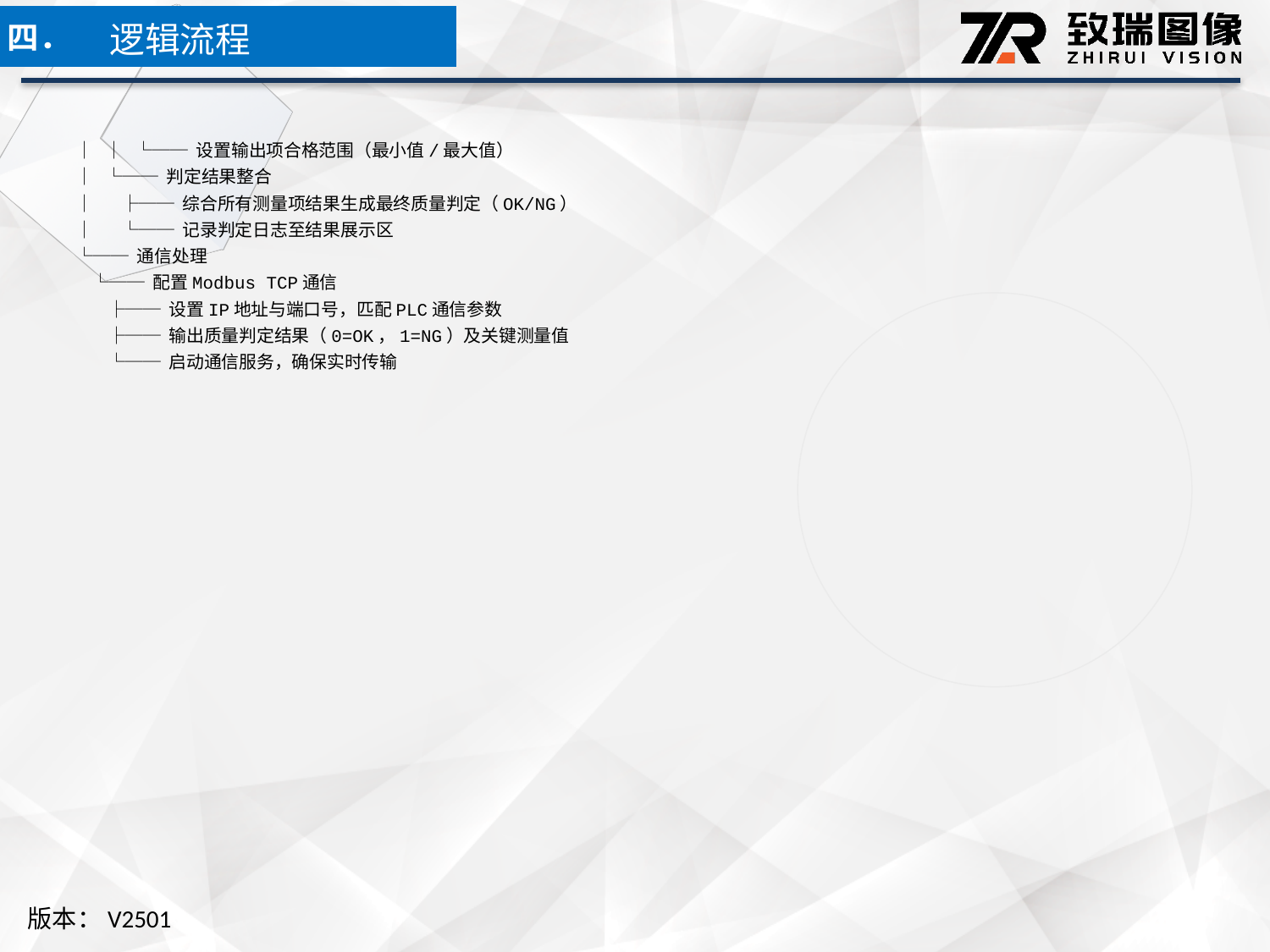

逻辑流程
四．

│   │   └── 设置输出项合格范围（最小值/最大值）
│   └── 判定结果整合
│       ├── 综合所有测量项结果生成最终质量判定（OK/NG）
│       └── 记录判定日志至结果展示区
└── 通信处理
    └── 配置Modbus TCP通信
        ├── 设置IP地址与端口号，匹配PLC通信参数
        ├── 输出质量判定结果（0=OK，1=NG）及关键测量值
        └── 启动通信服务，确保实时传输